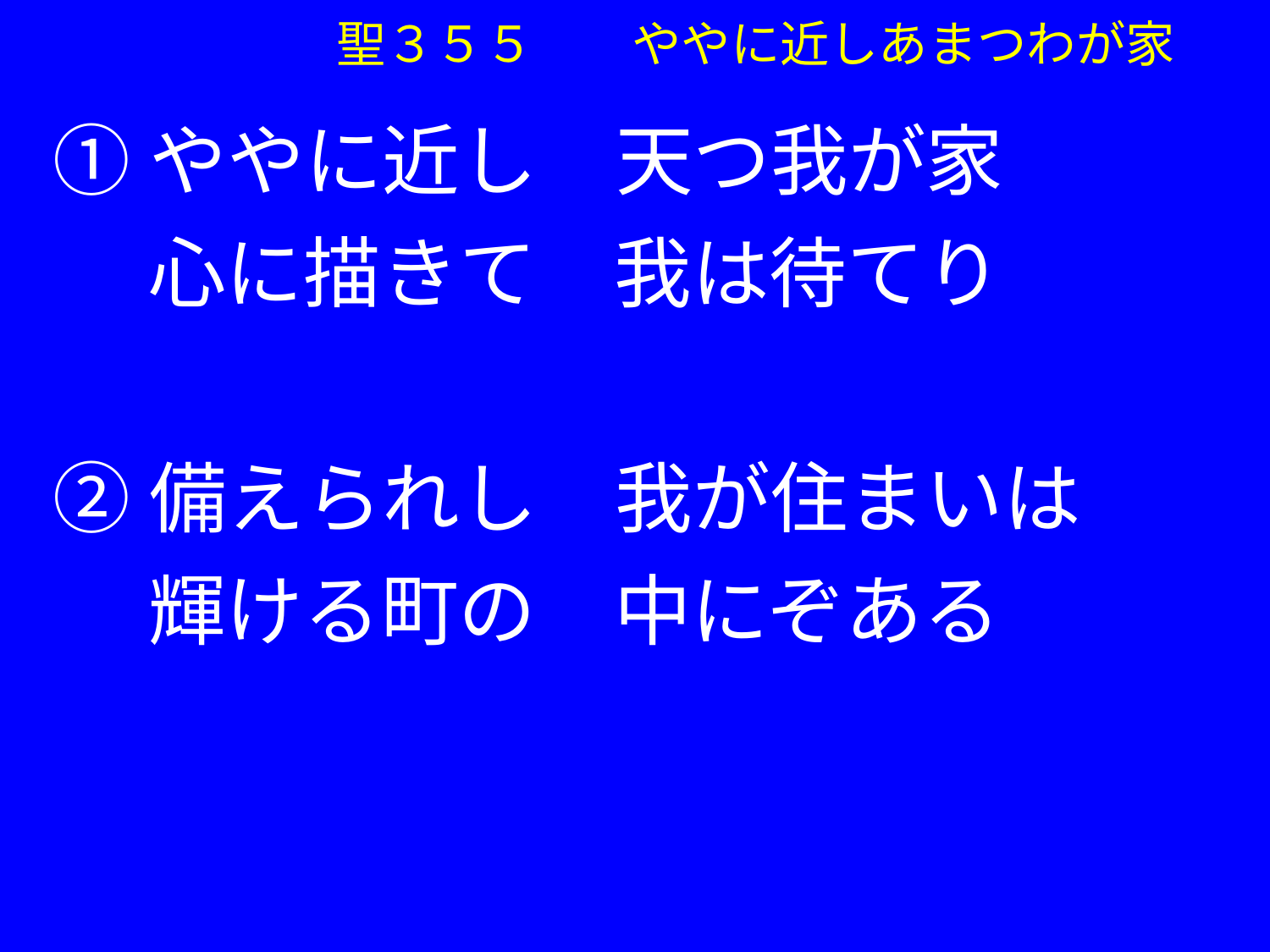

①ややに近し　天つ我が家
　 心に描きて　我は待てり

②備えられし　我が住まいは
　 輝ける町の　中にぞある

聖３５５　　ややに近しあまつわが家